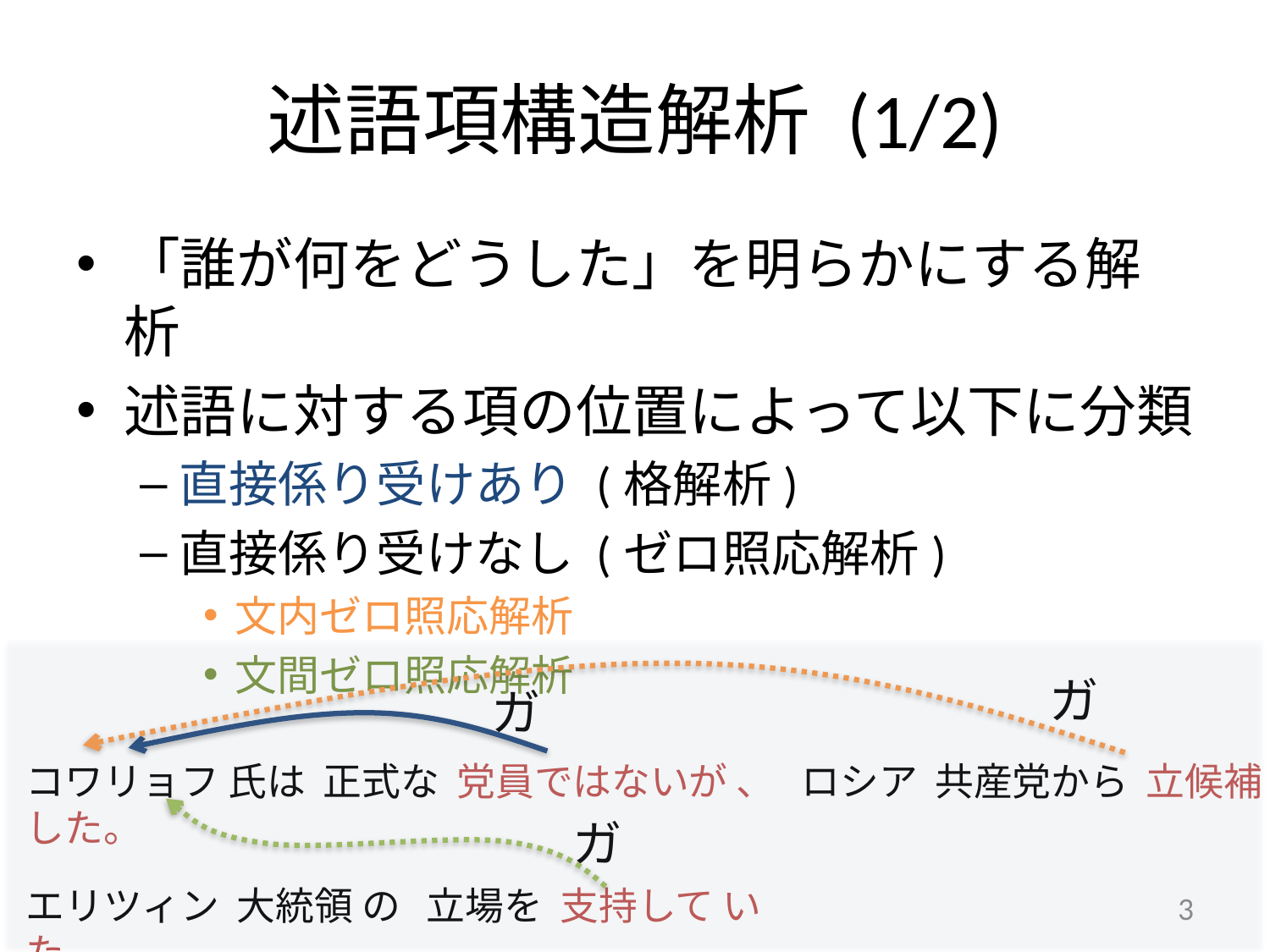

# 述語項構造解析 (1/2)
「誰が何をどうした」を明らかにする解析
述語に対する項の位置によって以下に分類
直接係り受けあり (格解析)
直接係り受けなし (ゼロ照応解析)
文内ゼロ照応解析
文間ゼロ照応解析

ガ
ガ

コワリョフ 氏は  正式な  党員ではないが 、   ロシア  共産党から  立候補 した。

ガ
エリツィン  大統領 の   立場を  支持して いた。
3